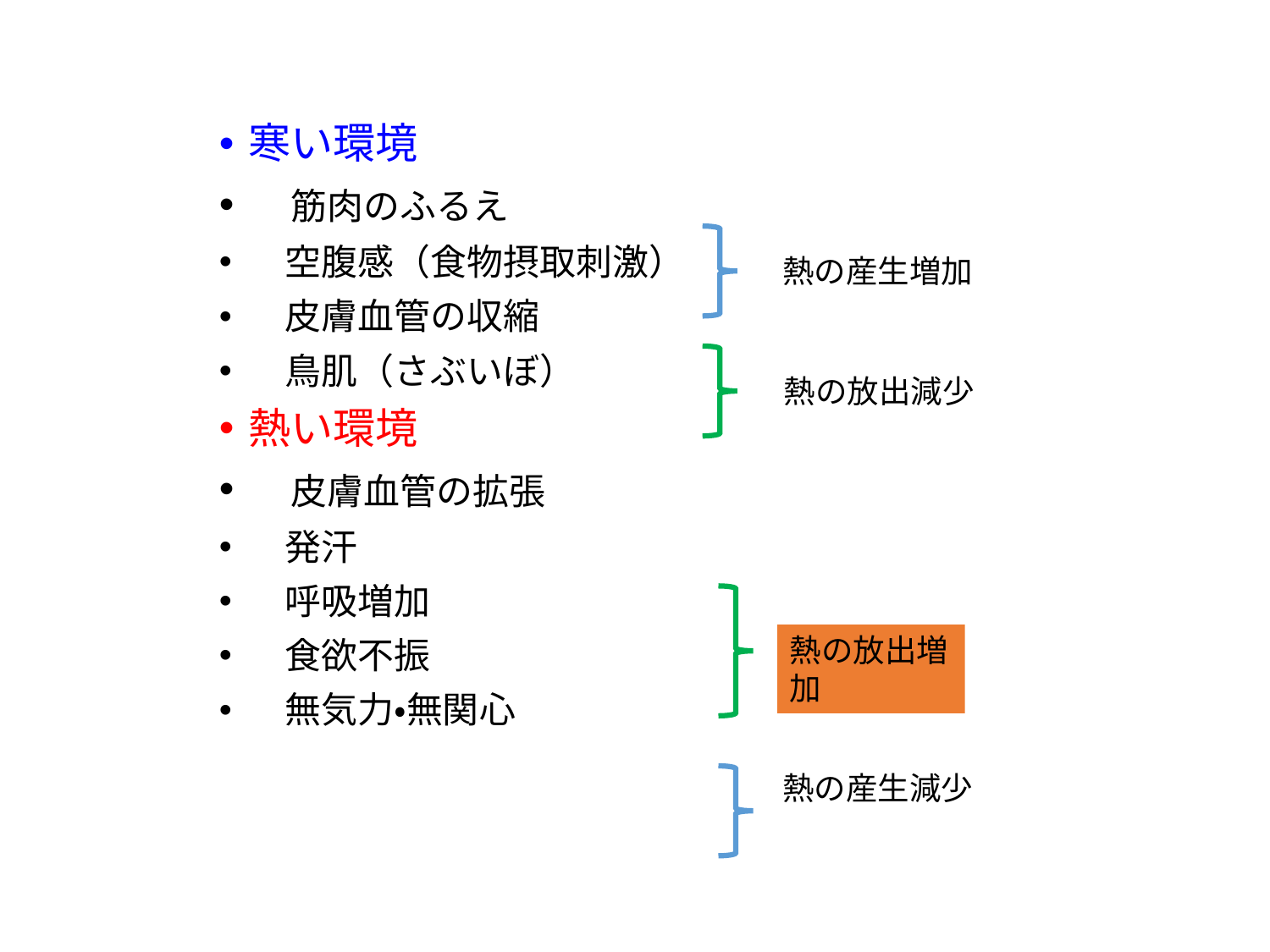

寒い環境
　筋肉のふるえ
　空腹感（食物摂取刺激）
　皮膚血管の収縮
　鳥肌（さぶいぼ）
熱い環境
　皮膚血管の拡張
　発汗
　呼吸増加
　食欲不振
　無気力・無関心

熱の産生増加

熱の放出減少

熱の放出増加
熱の産生減少